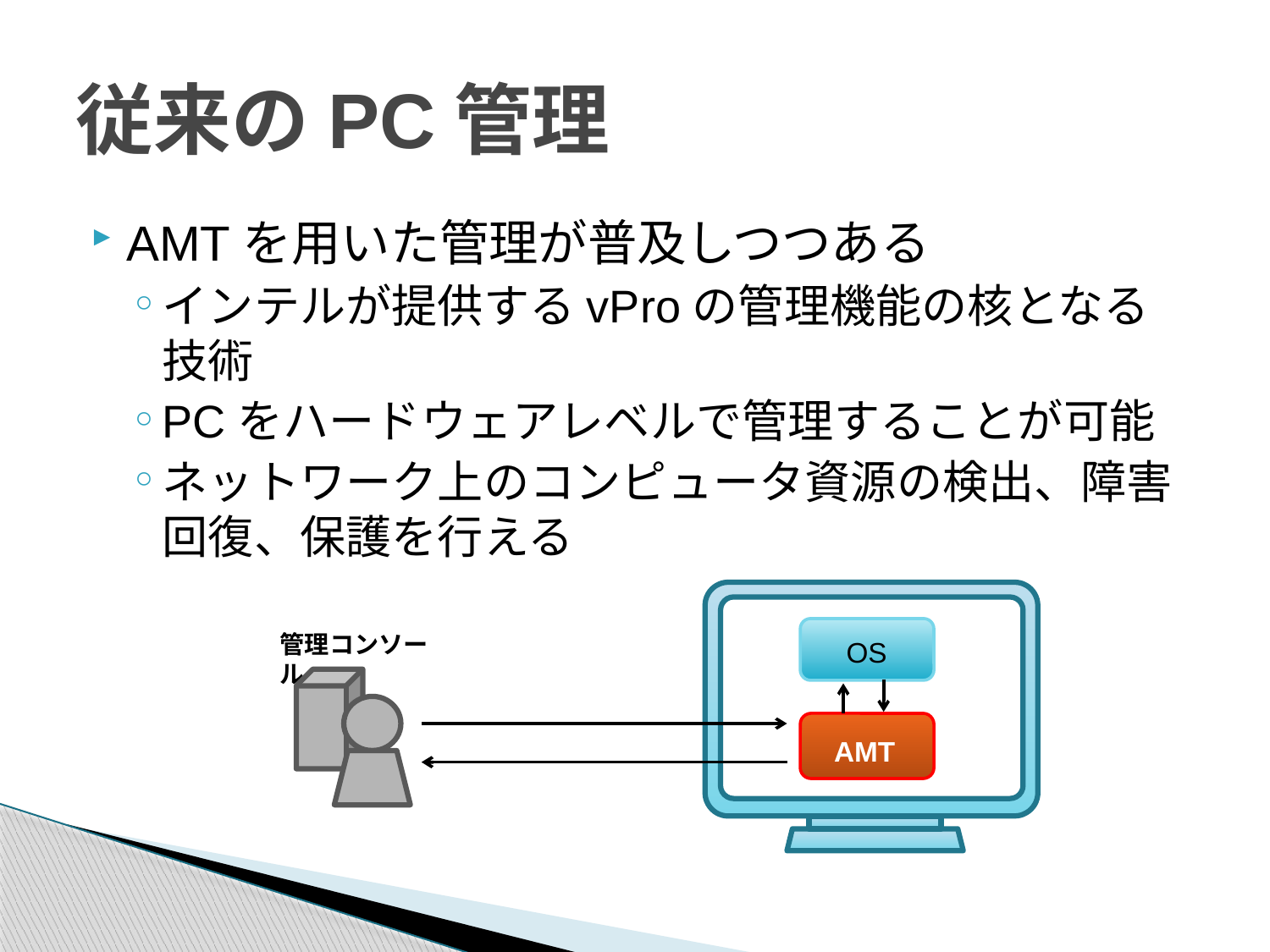

# 従来のPC管理
AMTを用いた管理が普及しつつある
インテルが提供するvProの管理機能の核となる技術
PCをハードウェアレベルで管理することが可能
ネットワーク上のコンピュータ資源の検出、障害回復、保護を行える

AMT
管理コンソール
OS